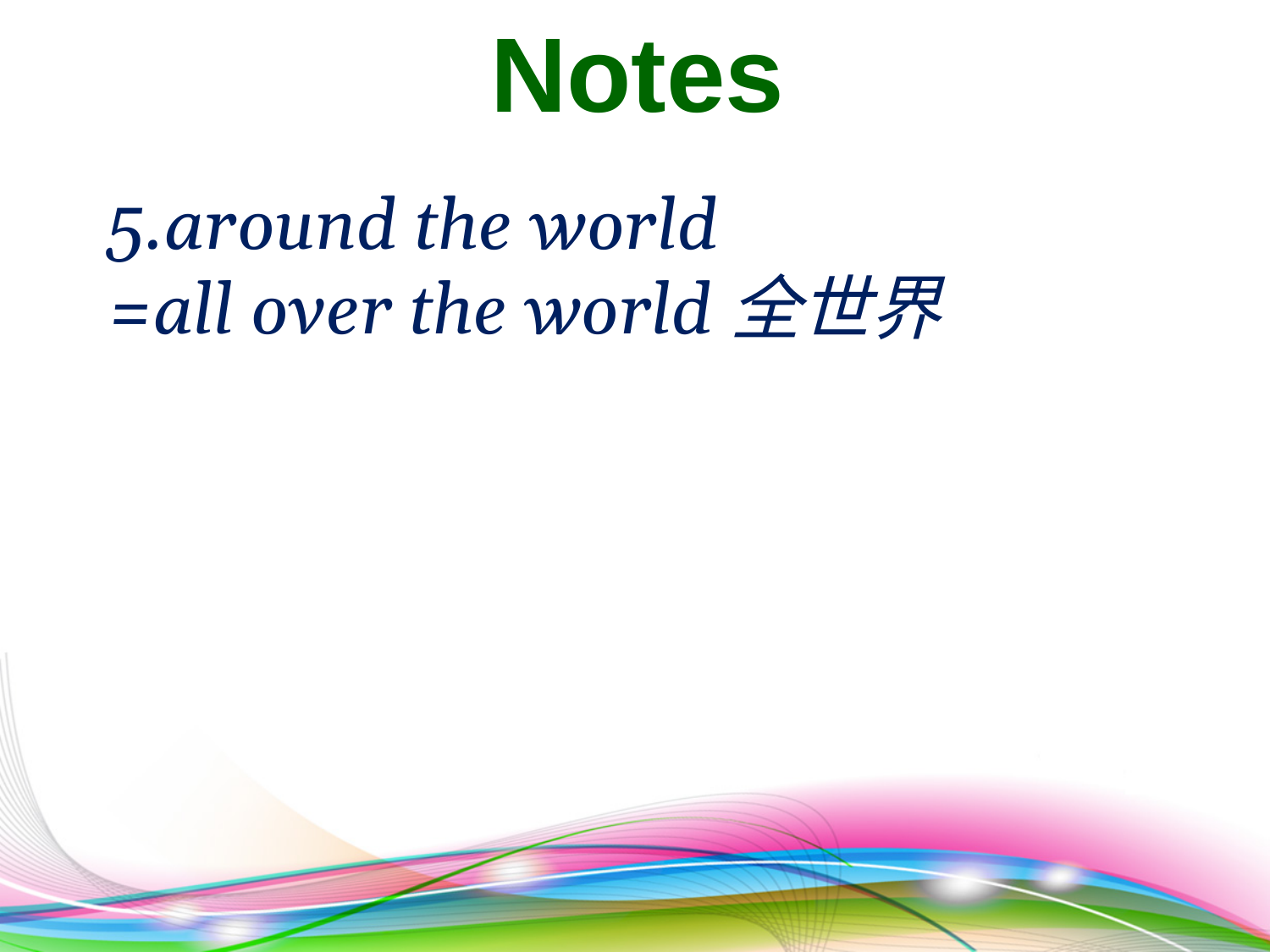

Notes
5.around the world
=all over the world全世界